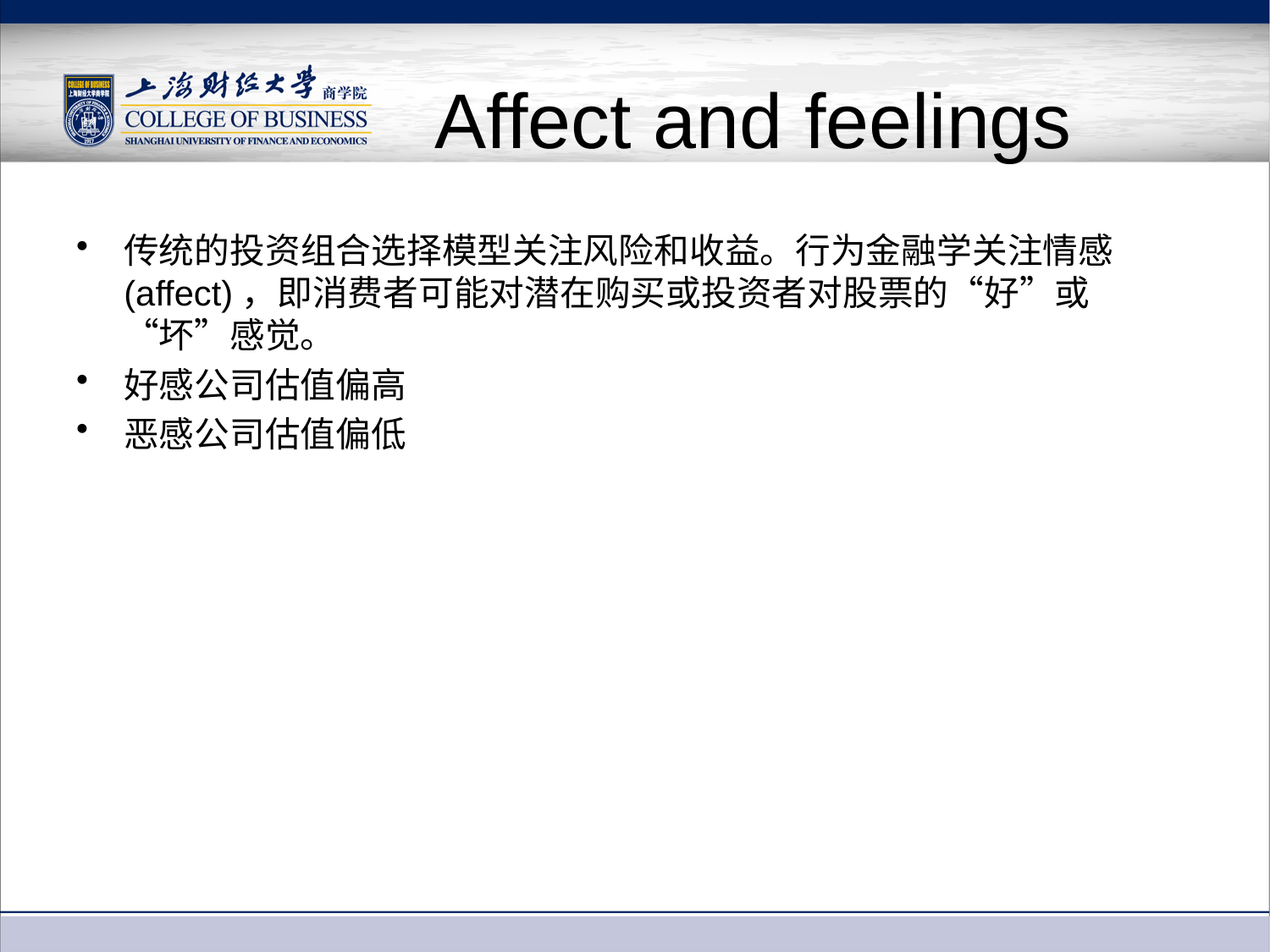

# Affect and feelings
传统的投资组合选择模型关注风险和收益。行为金融学关注情感(affect)，即消费者可能对潜在购买或投资者对股票的“好”或“坏”感觉。
好感公司估值偏高
恶感公司估值偏低